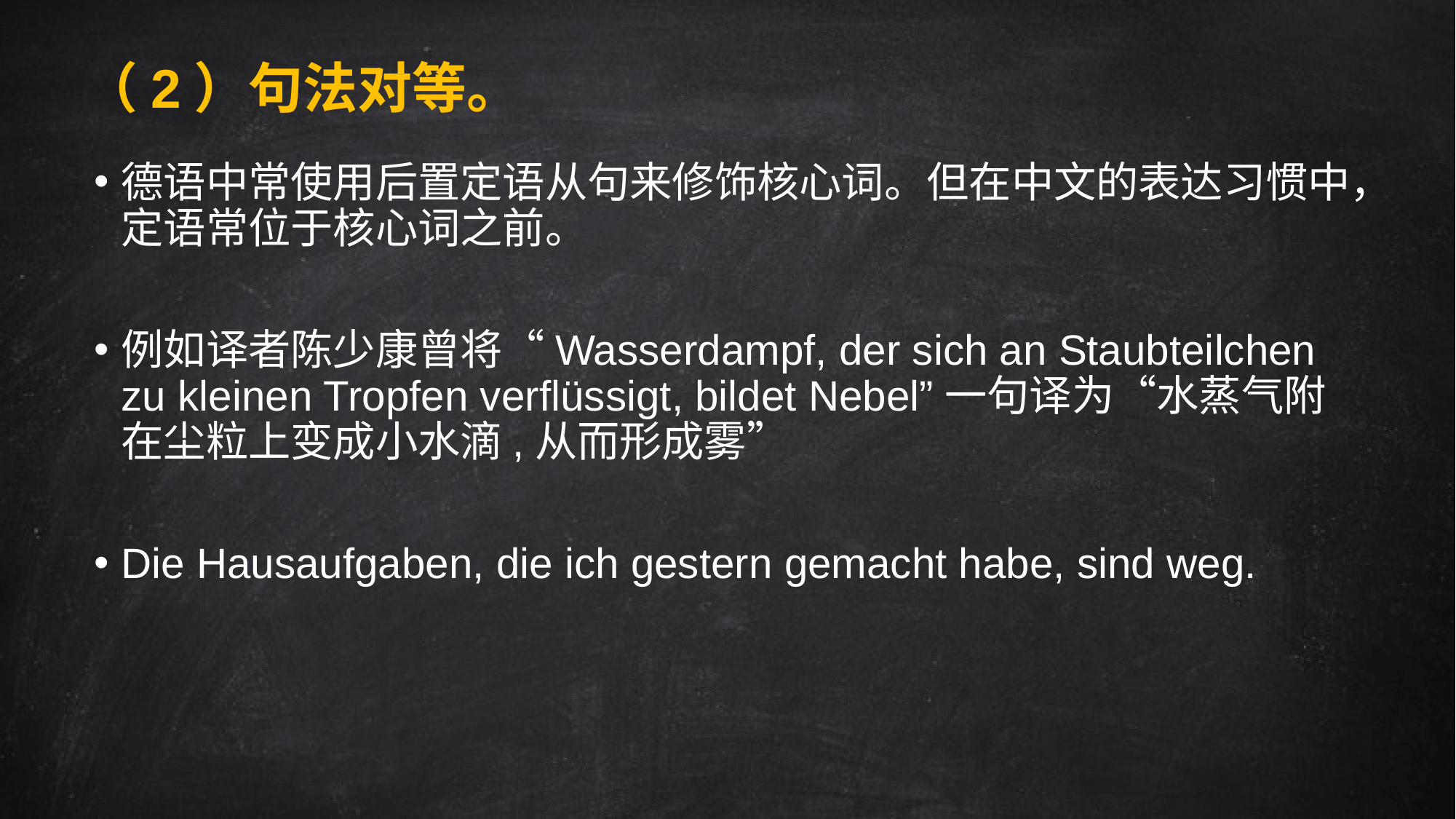

# （2）句法对等。
德语中常使用后置定语从句来修饰核心词。但在中文的表达习惯中，定语常位于核心词之前。

例如译者陈少康曾将“Wasserdampf, der sich an Staubteilchen zu kleinen Tropfen verflüssigt, bildet Nebel”一句译为“水蒸气附在尘粒上变成小水滴,从而形成雾”

Die Hausaufgaben, die ich gestern gemacht habe, sind weg.